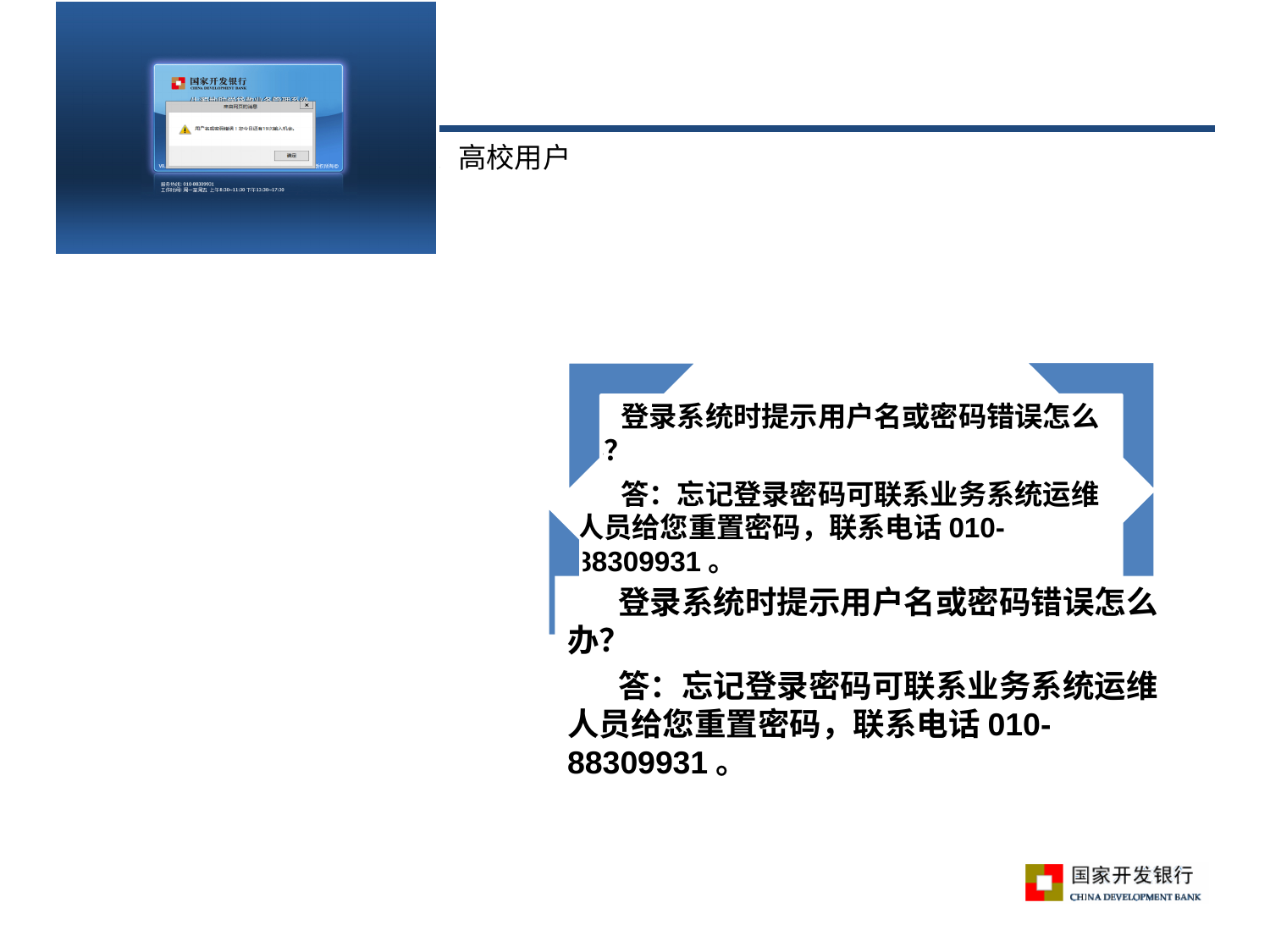

用户登陆问题
操作角色：县资助中心用户、高校用户
      登录系统时提示用户名或密码错误怎么办？
      答：忘记登录密码可联系业务系统运维人员给您重置密码，联系电话010-88309931。
      登录系统时提示用户名或密码错误怎么办？
      答：忘记登录密码可联系业务系统运维人员给您重置密码，联系电话010-88309931。

9